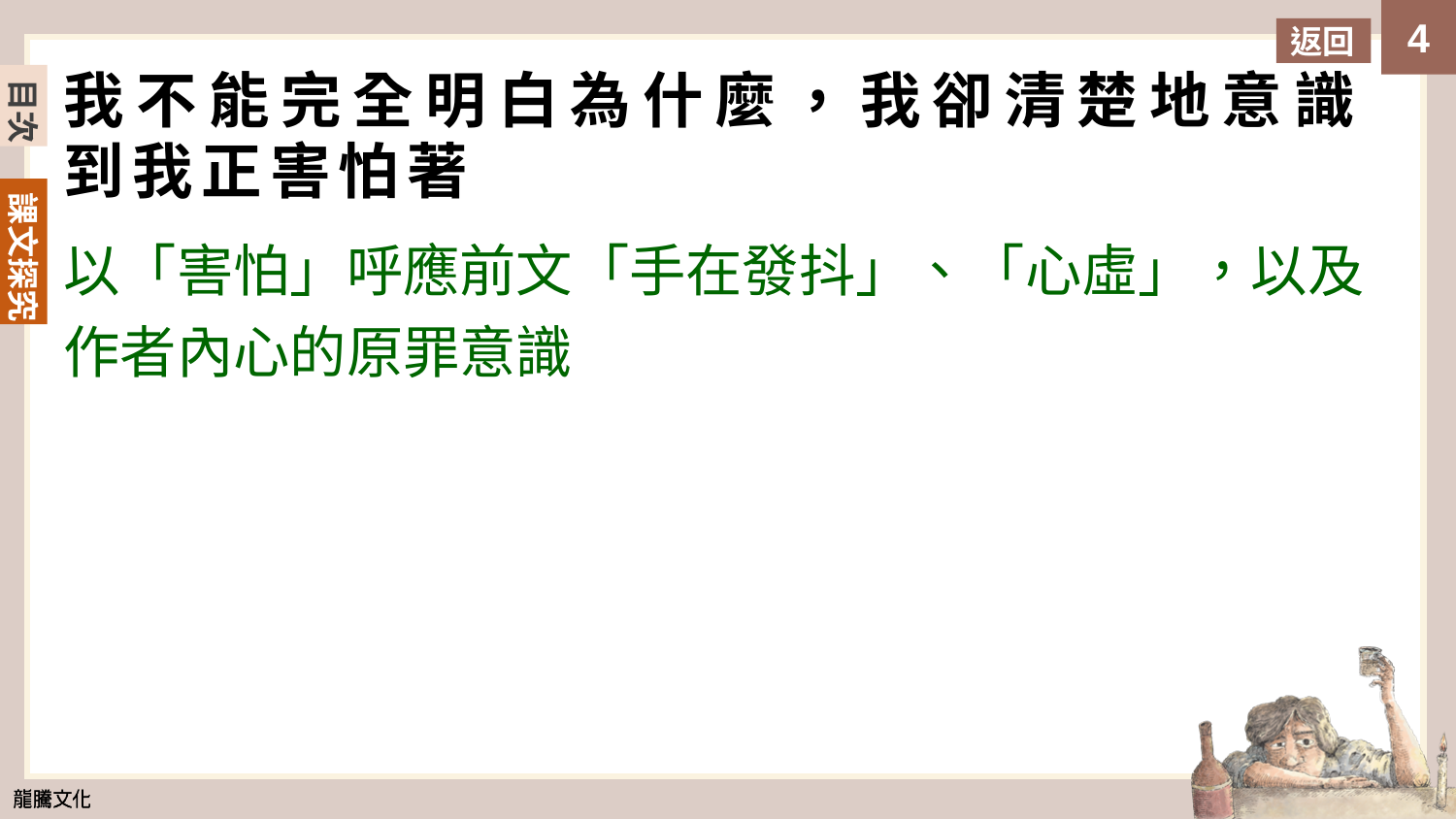

返回
我不能完全明白為什麼，我卻清楚地意識到我正害怕著
以「害怕」呼應前文「手在發抖」、「心虛」，以及作者內心的原罪意識